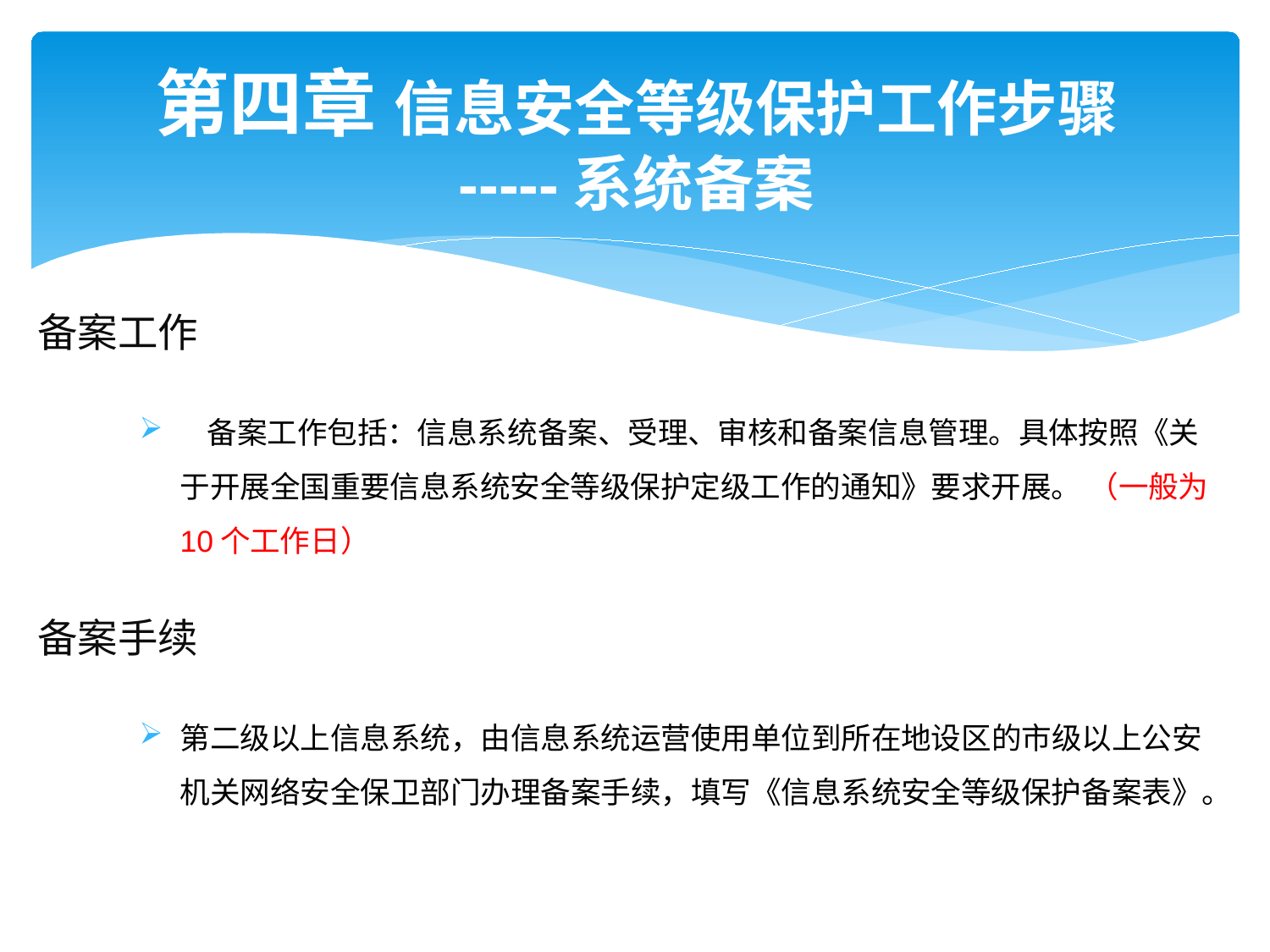

第四章 信息安全等级保护工作步骤
-----系统备案
备案工作
   备案工作包括：信息系统备案、受理、审核和备案信息管理。具体按照《关于开展全国重要信息系统安全等级保护定级工作的通知》要求开展。 （一般为10个工作日）

备案手续
第二级以上信息系统，由信息系统运营使用单位到所在地设区的市级以上公安机关网络安全保卫部门办理备案手续，填写《信息系统安全等级保护备案表》。